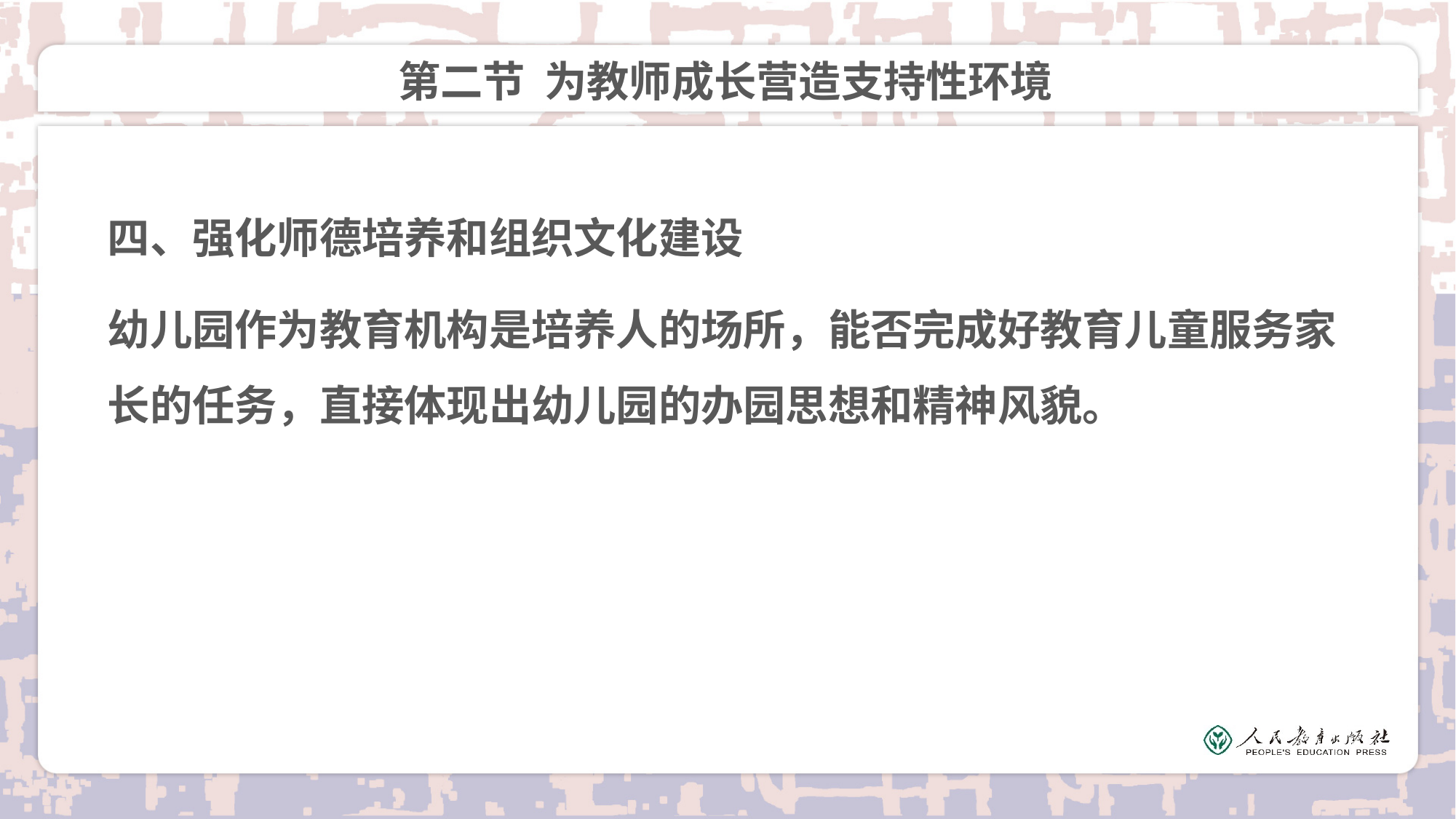

# 第二节  为教师成长营造支持性环境
四、强化师德培养和组织文化建设
幼儿园作为教育机构是培养人的场所，能否完成好教育儿童服务家长的任务，直接体现出幼儿园的办园思想和精神风貌。